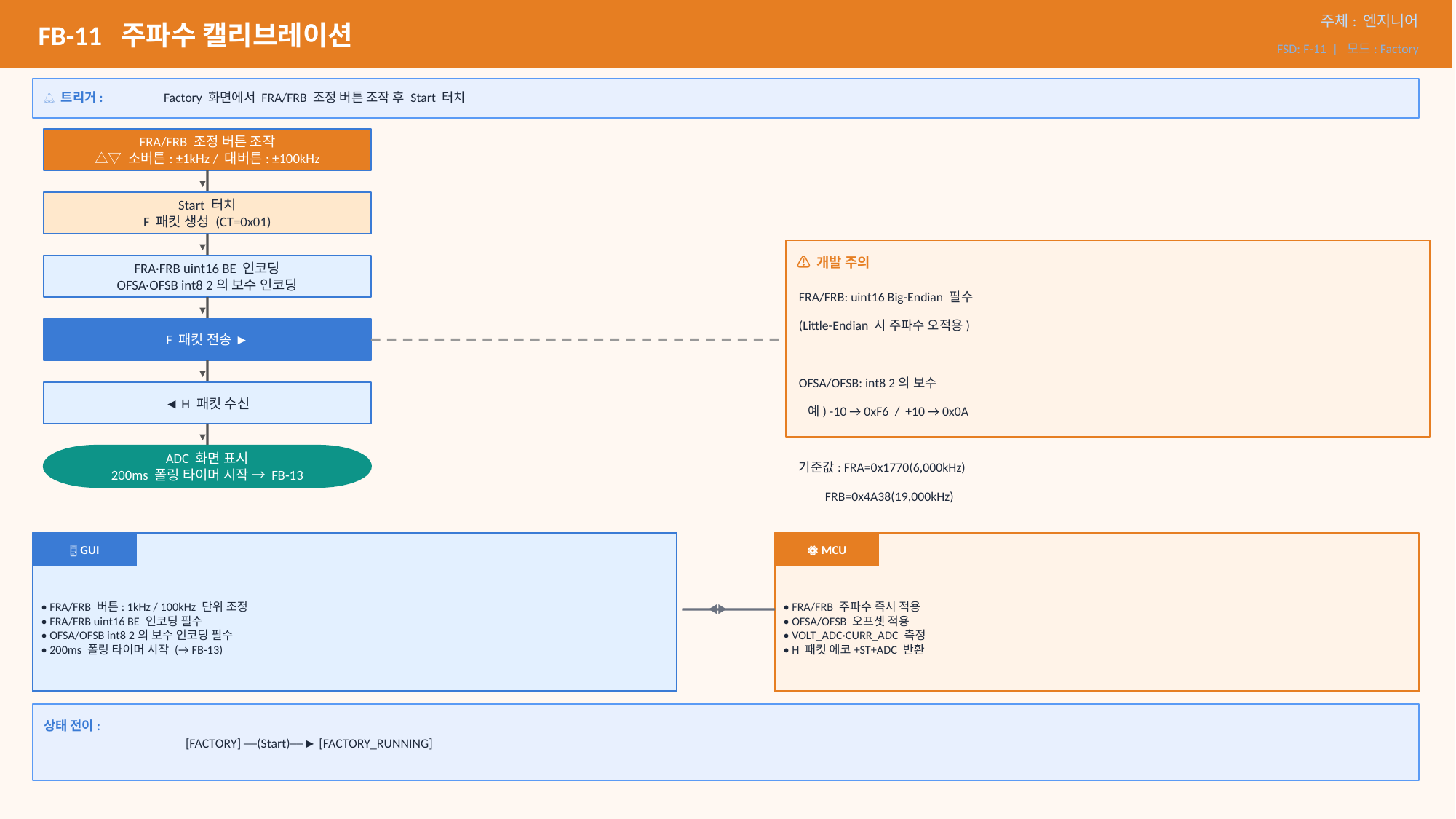

FB-11  주파수 캘리브레이션
주체: 엔지니어
FSD: F-11  |  모드: Factory

🔔 트리거:
Factory 화면에서 FRA/FRB 조정 버튼 조작 후 Start 터치

FRA/FRB 조정 버튼 조작
△▽ 소버튼: ±1kHz / 대버튼: ±100kHz

▼

Start 터치
F 패킷 생성 (CT=0x01)

▼

⚠ 개발 주의

FRA·FRB uint16 BE 인코딩
OFSA·OFSB int8 2의 보수 인코딩
FRA/FRB: uint16 Big-Endian 필수

▼
(Little-Endian 시 주파수 오적용)

F 패킷 전송 ►

FRA/FRB 주파수 즉시 적용
VOLT_ADC·CURR_ADC 측정
H 패킷 에코+ST+ADC 반환

▼
OFSA/OFSB: int8 2의 보수

◄ H 패킷 수신
  예) -10 → 0xF6  /  +10 → 0x0A

▼

ADC 화면 표시
200ms 폴링 타이머 시작 → FB-13
기준값: FRA=0x1770(6,000kHz)
         FRB=0x4A38(19,000kHz)

🖥 GUI

⚙ MCU
• FRA/FRB 버튼: 1kHz / 100kHz 단위 조정
• FRA/FRB uint16 BE 인코딩 필수
• OFSA/OFSB int8 2의 보수 인코딩 필수
• 200ms 폴링 타이머 시작 (→ FB-13)
• FRA/FRB 주파수 즉시 적용
• OFSA/OFSB 오프셋 적용
• VOLT_ADC·CURR_ADC 측정
• H 패킷 에코+ST+ADC 반환
◀▶

상태 전이:
[FACTORY] ──(Start)──► [FACTORY_RUNNING]